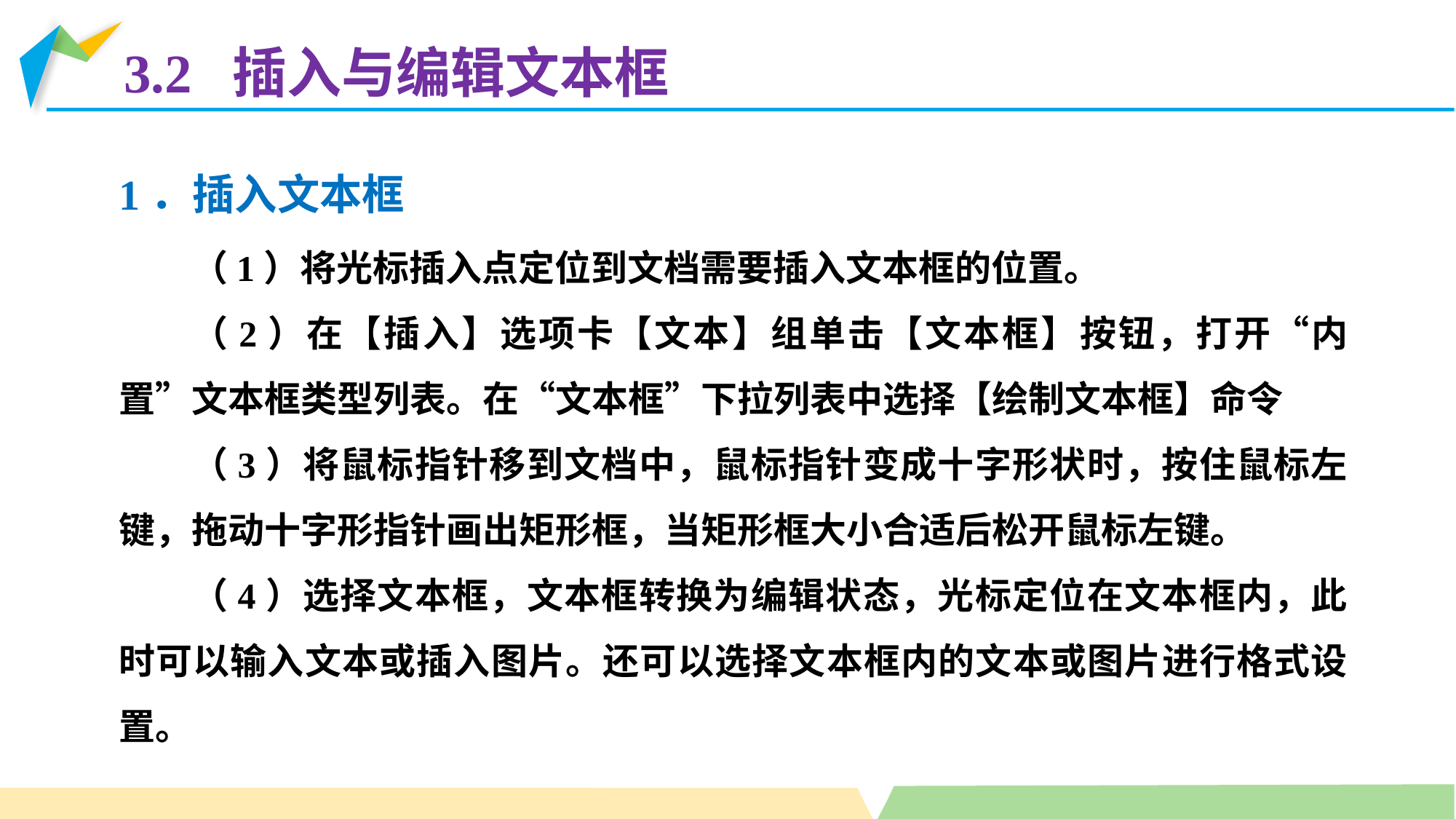

3.2  插入与编辑文本框
1．插入文本框
（1）将光标插入点定位到文档需要插入文本框的位置。
（2）在【插入】选项卡【文本】组单击【文本框】按钮，打开“内置”文本框类型列表。在“文本框”下拉列表中选择【绘制文本框】命令
（3）将鼠标指针移到文档中，鼠标指针变成十字形状时，按住鼠标左键，拖动十字形指针画出矩形框，当矩形框大小合适后松开鼠标左键。
（4）选择文本框，文本框转换为编辑状态，光标定位在文本框内，此时可以输入文本或插入图片。还可以选择文本框内的文本或图片进行格式设置。